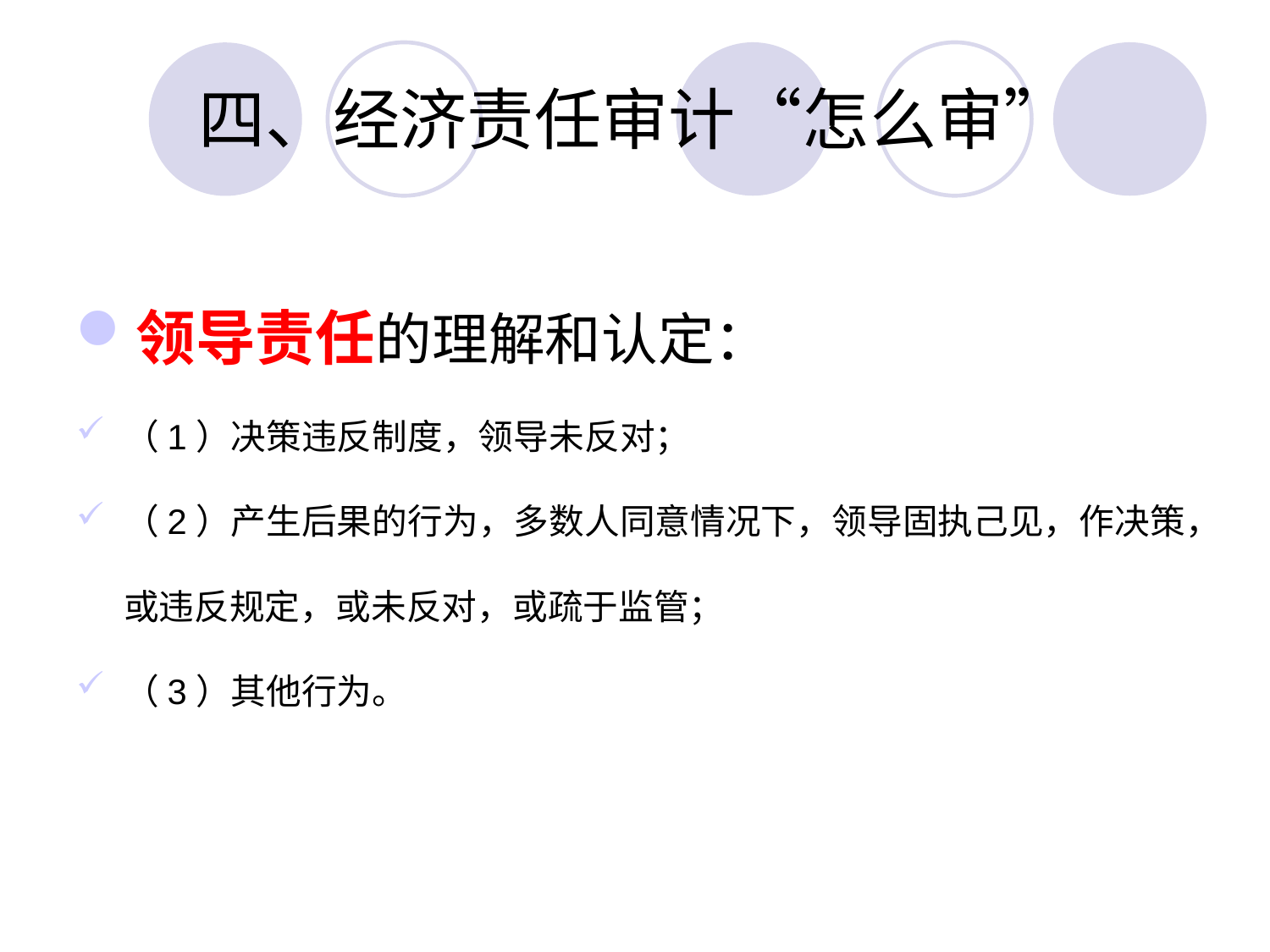

# 四、经济责任审计“怎么审”
领导责任的理解和认定：
（1）决策违反制度，领导未反对；
（2）产生后果的行为，多数人同意情况下，领导固执己见，作决策，或违反规定，或未反对，或疏于监管；
（3）其他行为。